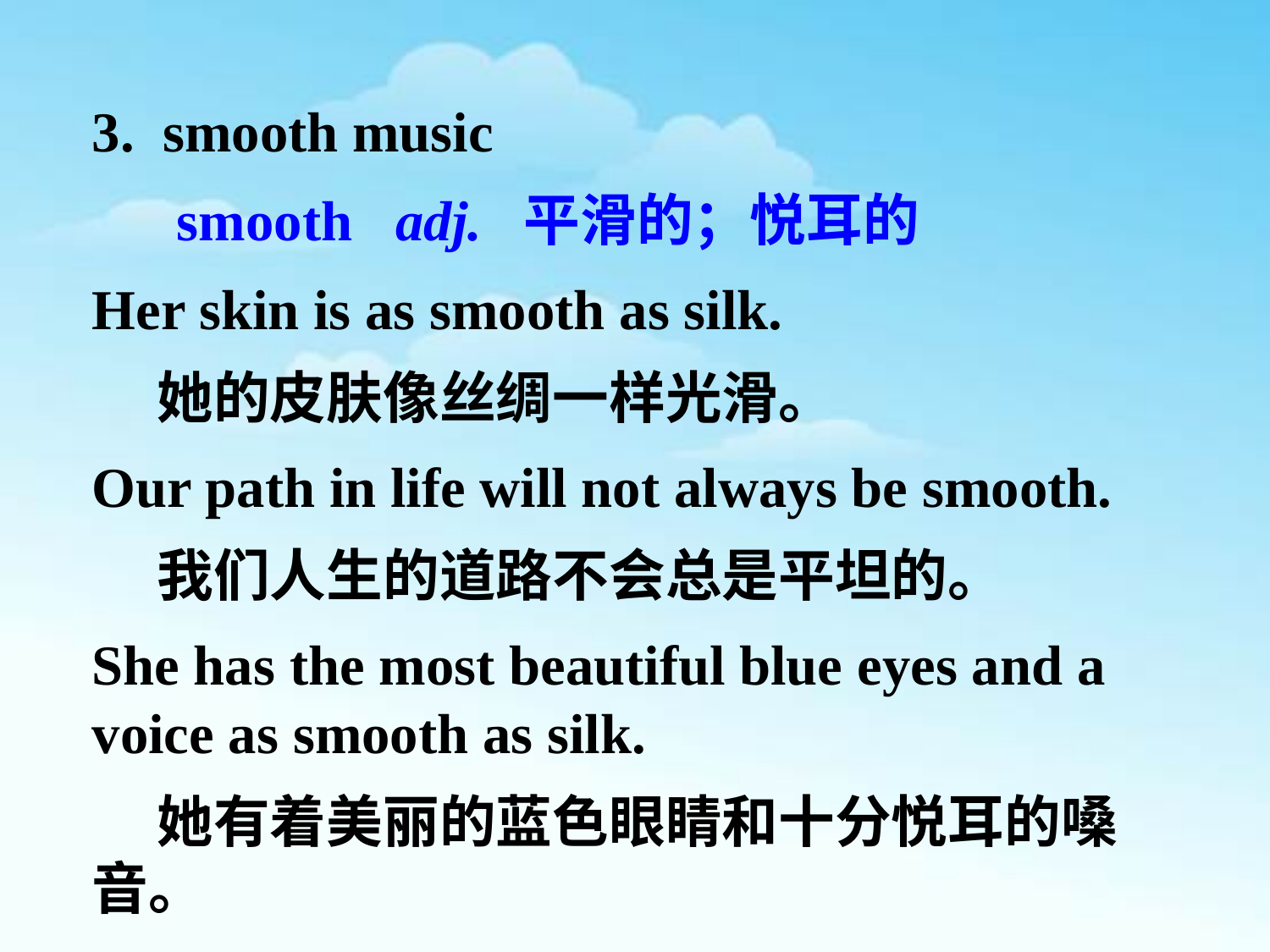

3.  smooth music
      smooth   adj.  平滑的；悦耳的
Her skin is as smooth as silk.
    她的皮肤像丝绸一样光滑。
Our path in life will not always be smooth.
    我们人生的道路不会总是平坦的。
She has the most beautiful blue eyes and a voice as smooth as silk.
    她有着美丽的蓝色眼睛和十分悦耳的嗓音。